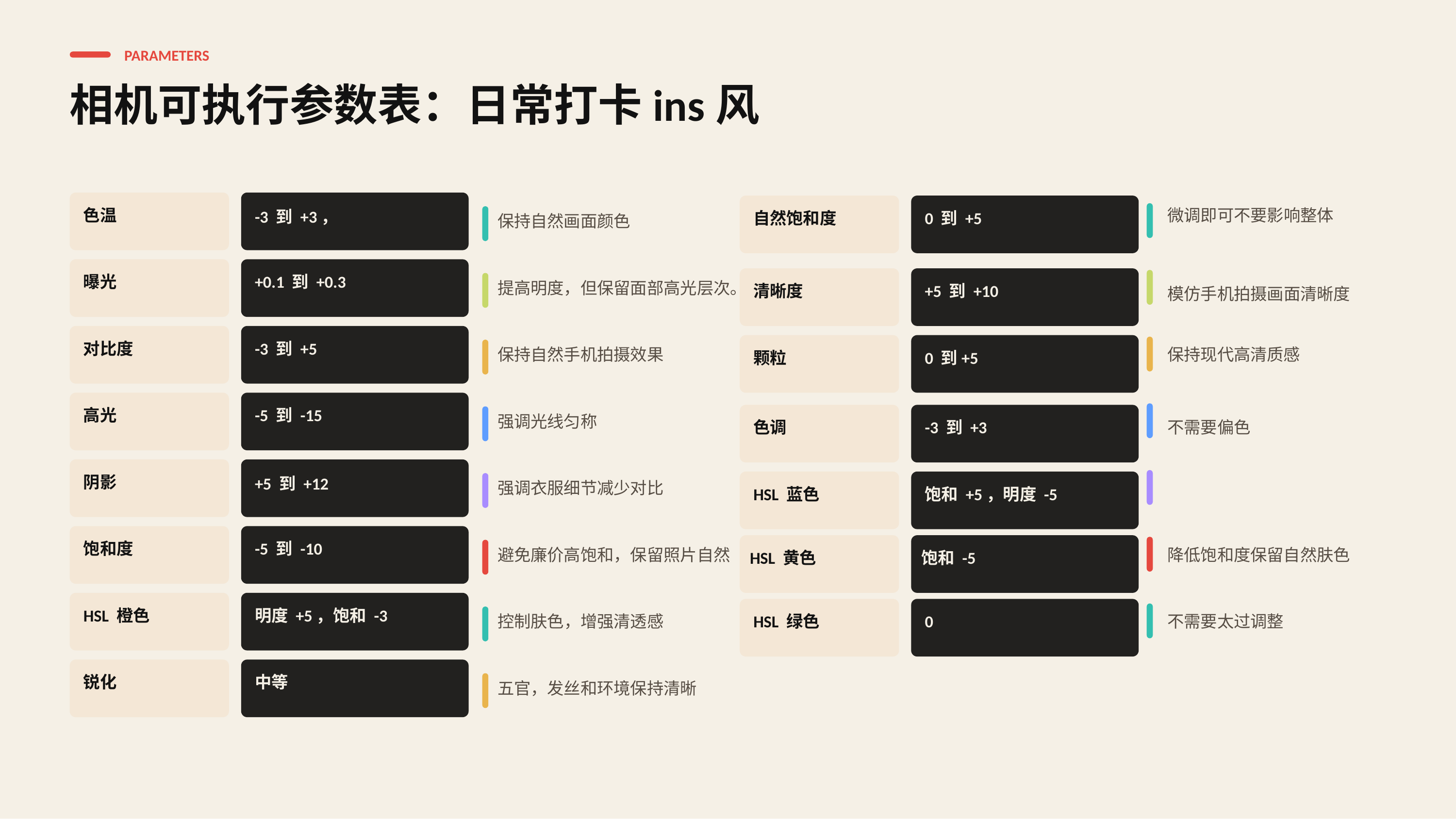

PARAMETERS

相机可执行参数表：日常打卡ins风

色温
微调即可不要影响整体
-3 到 +3，

自然饱和度
0 到 +5
保持自然画面颜色

曝光
+0.1 到 +0.3

提高明度，但保留面部高光层次。
清晰度
+5 到 +10
模仿手机拍摄画面清晰度

对比度
-3 到 +5

保持自然手机拍摄效果
保持现代高清质感
颗粒
0 到+5

高光
-5 到 -15

强调光线匀称
色调
-3 到 +3
不需要偏色

阴影

+5 到 +12

强调衣服细节减少对比
HSL 蓝色
饱和 +5，明度 -5

饱和度
-5 到 -10

避免廉价高饱和，保留照片自然
降低饱和度保留自然肤色
HSL 黄色
饱和 -5

HSL 橙色
明度 +5，饱和 -3

控制肤色，增强清透感
HSL 绿色
0
不需要太过调整

锐化
中等

五官，发丝和环境保持清晰